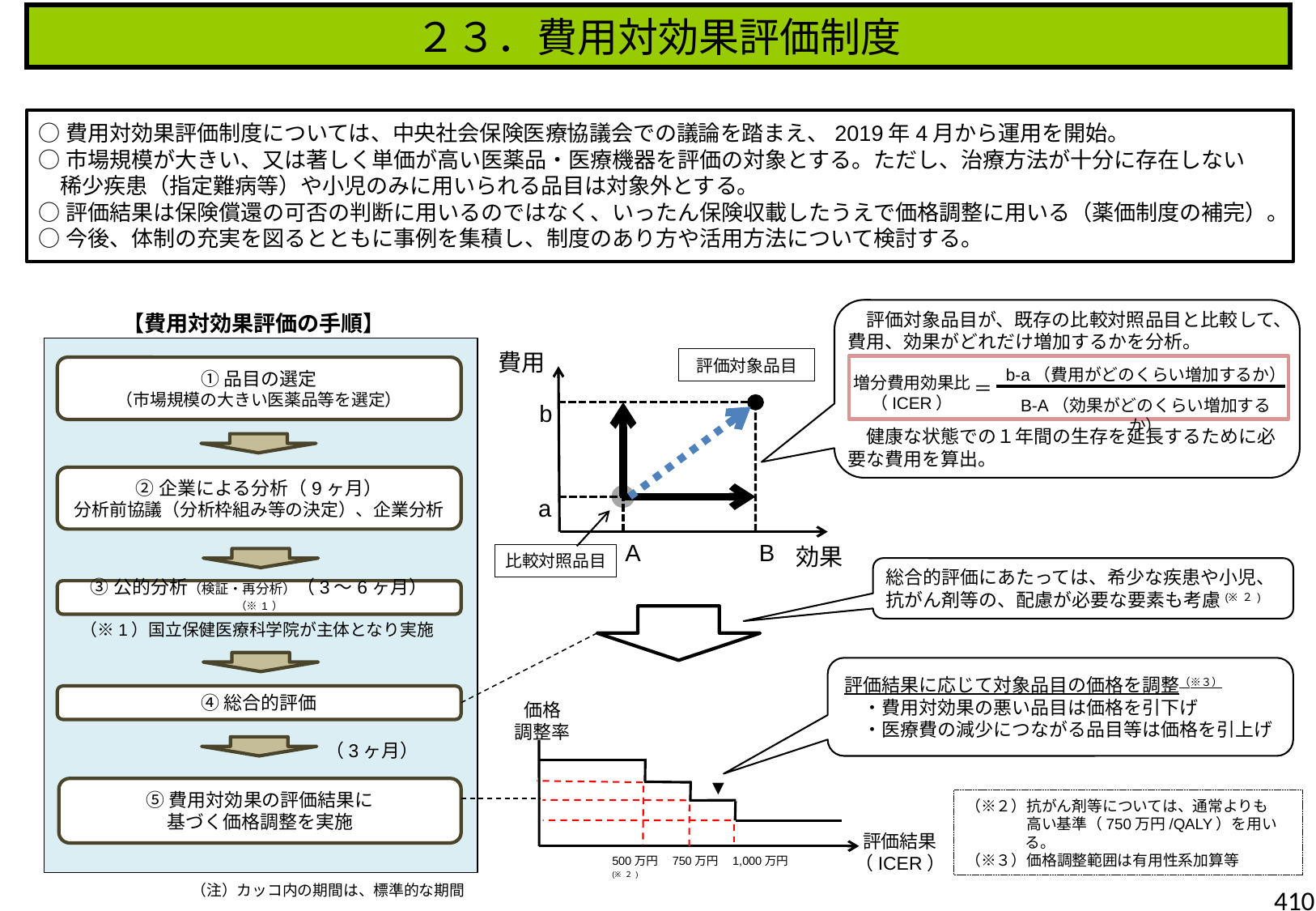

２３．費用対効果評価制度
○費用対効果評価制度については、中央社会保険医療協議会での議論を踏まえ、2019年4月から運用を開始。
○市場規模が大きい、又は著しく単価が高い医薬品・医療機器を評価の対象とする。ただし、治療方法が十分に存在しない
　稀少疾患（指定難病等）や小児のみに用いられる品目は対象外とする。
○評価結果は保険償還の可否の判断に用いるのではなく、いったん保険収載したうえで価格調整に用いる（薬価制度の補完）。
○今後、体制の充実を図るとともに事例を集積し、制度のあり方や活用方法について検討する。
　評価対象品目が、既存の比較対照品目と比較して、費用、効果がどれだけ増加するかを分析。

　健康な状態での１年間の生存を延長するために必要な費用を算出。

b-a（費用がどのくらい増加するか）
増分費用効果比
（ICER）
＝
B-A（効果がどのくらい増加するか）
【費用対効果評価の手順】

①品目の選定
（市場規模の大きい医薬品等を選定）

②企業による分析（9ヶ月）
分析前協議（分析枠組み等の決定）、企業分析

③公的分析（検証・再分析）（3～6ヶ月）（※1）
（※1）国立保健医療科学院が主体となり実施

④総合的評価

⑤費用対効果の評価結果に
基づく価格調整を実施
費用
評価対象品目
b

a

B
A
効果
比較対照品目

総合的評価にあたっては、希少な疾患や小児、
抗がん剤等の、配慮が必要な要素も考慮(※２)
評価結果に応じて対象品目の価格を調整（※３）
　・費用対効果の悪い品目は価格を引下げ
　・医療費の減少につながる品目等は価格を引上げ
価格
調整率
評価結果
（ICER）
500万円　750万円　1,000万円
(※２)

▼
（3ヶ月）
（※２）抗がん剤等については、通常よりも
　　　　高い基準（750万円/QALY）を用いる。
（※３）価格調整範囲は有用性系加算等
（注）カッコ内の期間は、標準的な期間
410